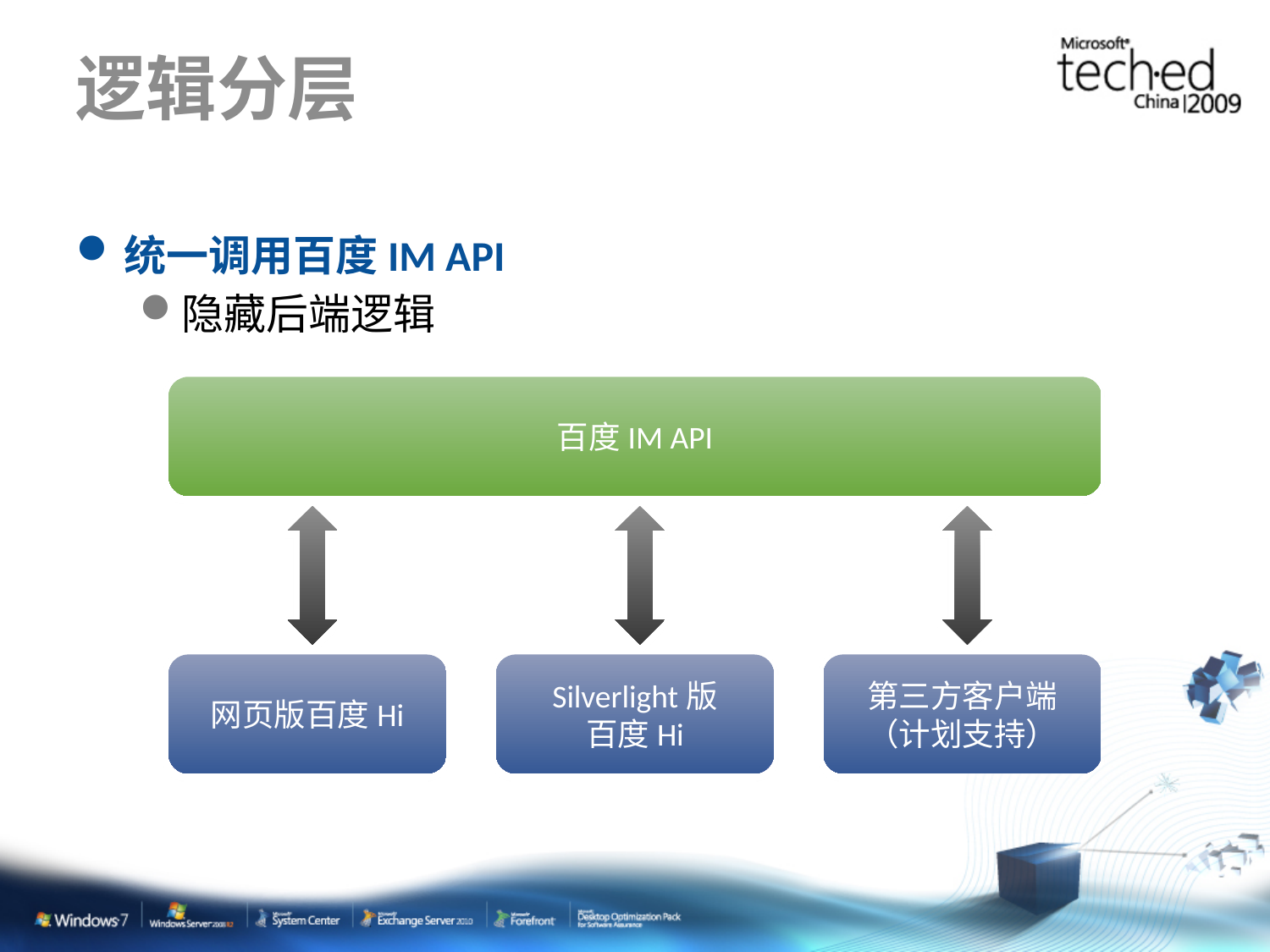

# 逻辑分层
统一调用百度IM API
隐藏后端逻辑
百度IM API

网页版百度Hi
Silverlight版
百度Hi
第三方客户端
（计划支持）